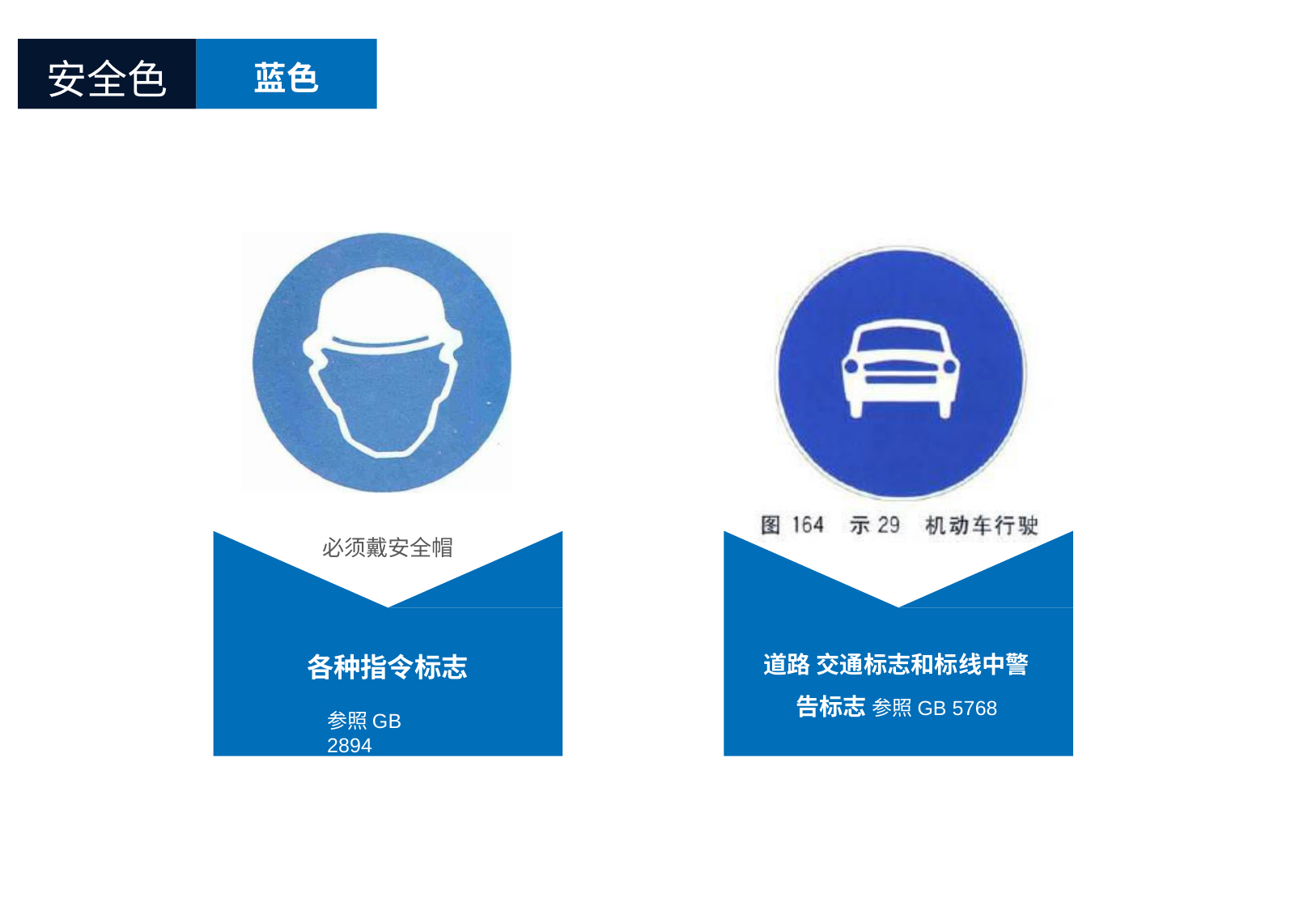

安全色
蓝色

必须戴安全帽
道路 交通标志和标线中警告标志 参照GB 5768
各种指令标志
参照GB 2894